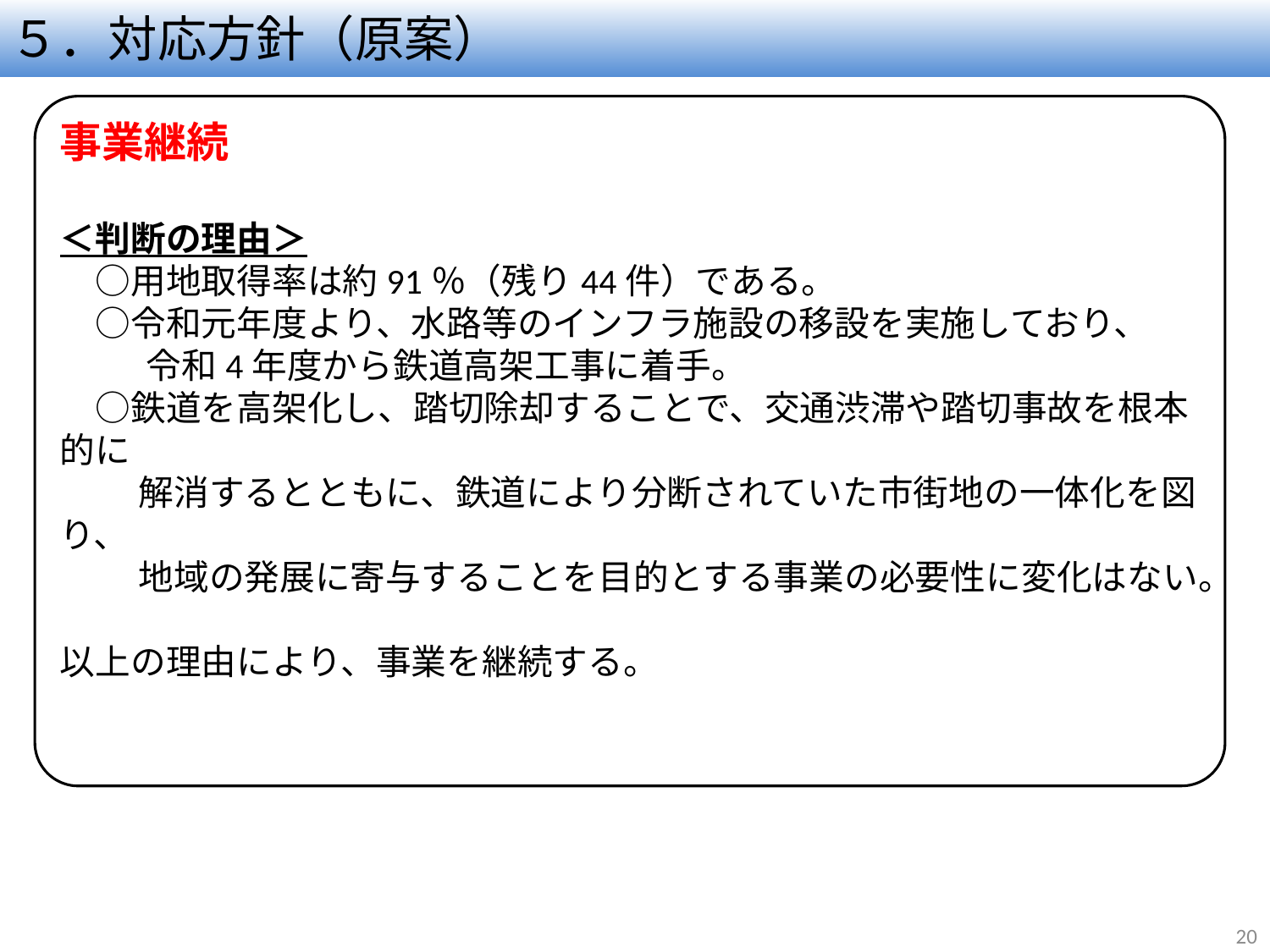

# ５．対応方針（原案）
事業継続

＜判断の理由＞
　○用地取得率は約91％（残り44件）である。
　○令和元年度より、水路等のインフラ施設の移設を実施しており、
　　  令和4年度から鉄道高架工事に着手。
　○鉄道を高架化し、踏切除却することで、交通渋滞や踏切事故を根本的に
　　 解消するとともに、鉄道により分断されていた市街地の一体化を図り、
　　 地域の発展に寄与することを目的とする事業の必要性に変化はない。

以上の理由により、事業を継続する。

20